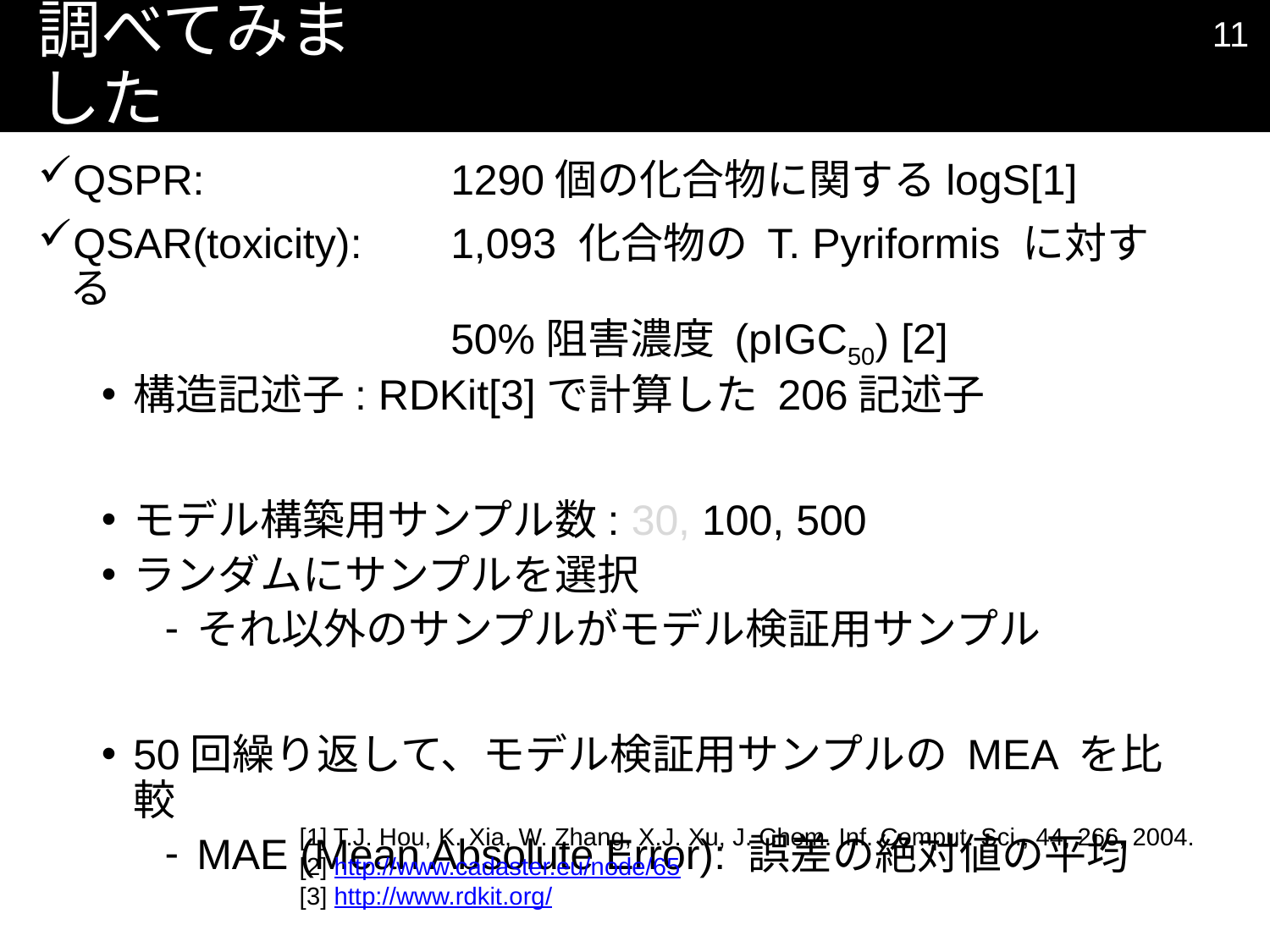

11
# 調べてみました
QSPR: 		1290個の化合物に関するlogS[1]
QSAR(toxicity):	1,093 化合物の T. Pyriformis に対する
			50%阻害濃度 (pIGC50) [2]
構造記述子: RDKit[3]で計算した 206記述子

モデル構築用サンプル数: 30, 100, 500
ランダムにサンプルを選択
それ以外のサンプルがモデル検証用サンプル

50回繰り返して、モデル検証用サンプルの MEA を比較
MAE (Mean Absolute Error): 誤差の絶対値の平均
[1] T.J. Hou, K. Xia, W. Zhang, X.J. Xu, J. Chem. Inf. Comput. Sci., 44, 266, 2004.
[2] http://www.cadaster.eu/node/65
[3] http://www.rdkit.org/